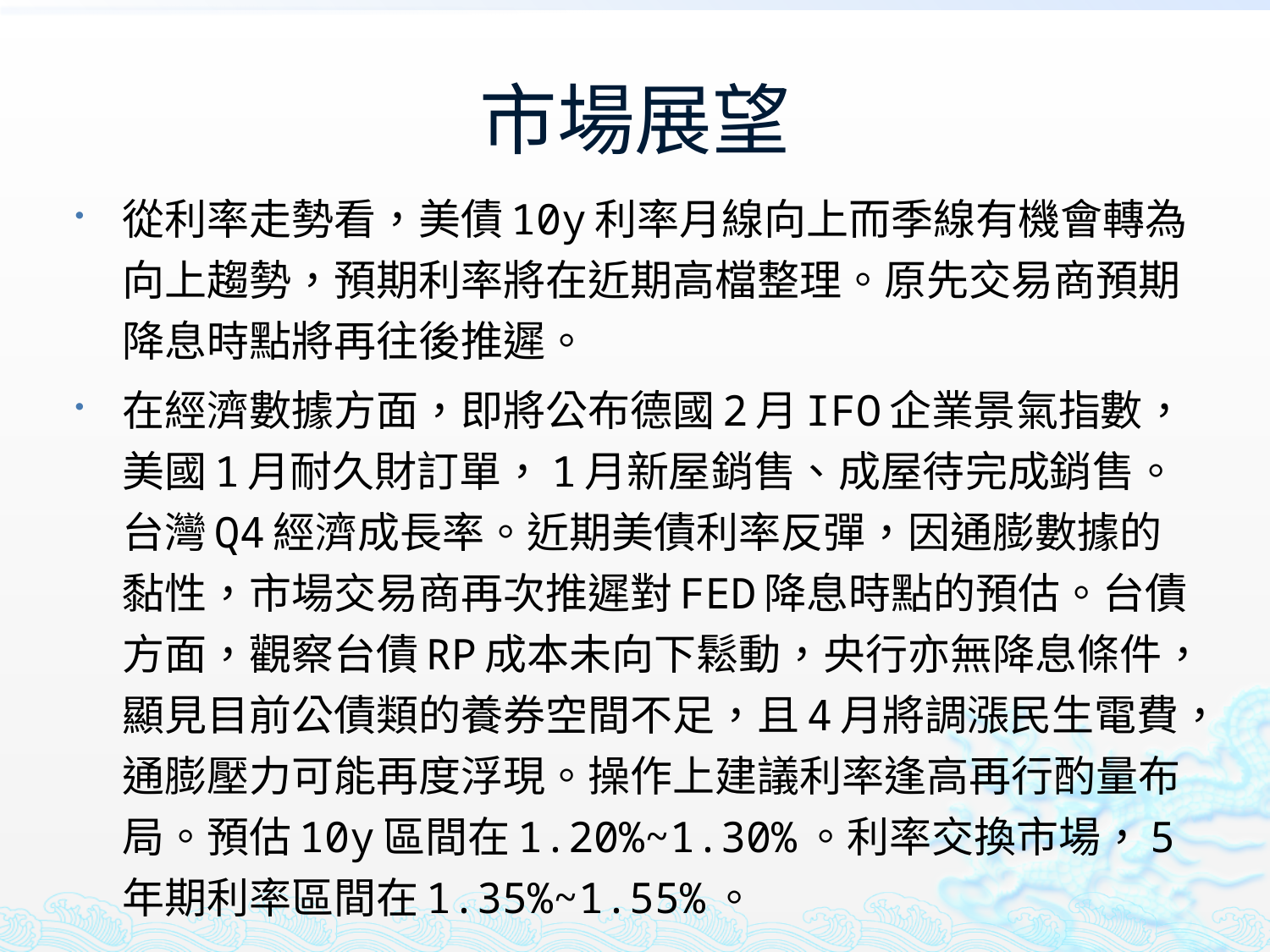

# 市場展望
從利率走勢看，美債10y利率月線向上而季線有機會轉為向上趨勢，預期利率將在近期高檔整理。原先交易商預期降息時點將再往後推遲。
在經濟數據方面，即將公布德國2月IFO企業景氣指數，美國1月耐久財訂單，1月新屋銷售、成屋待完成銷售。台灣Q4經濟成長率。近期美債利率反彈，因通膨數據的黏性，市場交易商再次推遲對FED降息時點的預估。台債方面，觀察台債RP成本未向下鬆動，央行亦無降息條件，顯見目前公債類的養券空間不足，且4月將調漲民生電費，通膨壓力可能再度浮現。操作上建議利率逢高再行酌量布局。預估10y區間在1.20%~1.30%。利率交換市場，5年期利率區間在1.35%~1.55%。